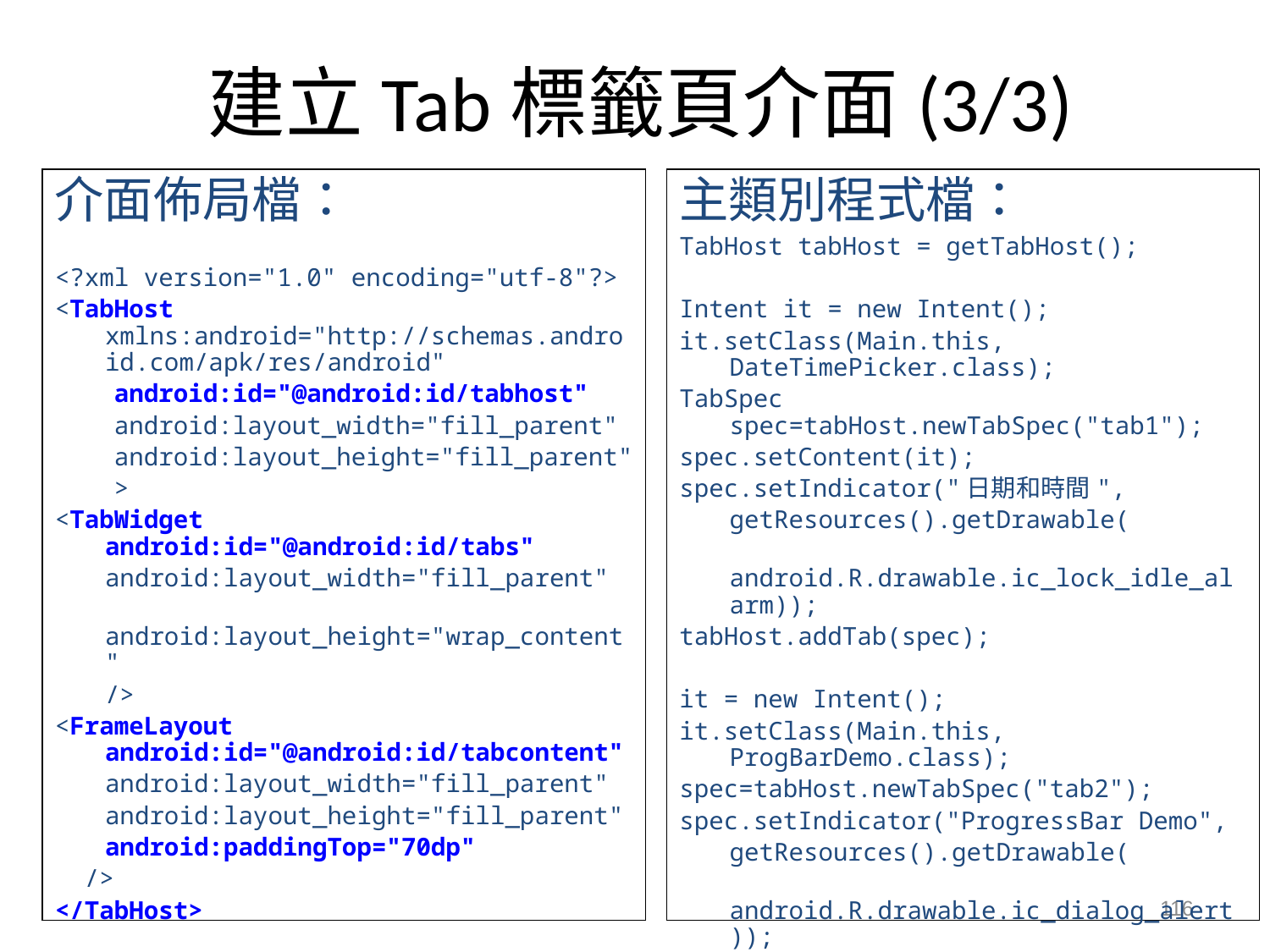

# 建立Tab標籤頁介面(3/3)
介面佈局檔：

<?xml version="1.0" encoding="utf-8"?>
<TabHost xmlns:android="http://schemas.android.com/apk/res/android"
    android:id="@android:id/tabhost"
    android:layout_width="fill_parent"
    android:layout_height="fill_parent"
    >
<TabWidget android:id="@android:id/tabs"
	android:layout_width="fill_parent"
	android:layout_height="wrap_content"
	/>
<FrameLayout android:id="@android:id/tabcontent"
	android:layout_width="fill_parent"
	android:layout_height="fill_parent"
	android:paddingTop="70dp"
  />
</TabHost>

主類別程式檔：
TabHost tabHost = getTabHost();

Intent it = new Intent();
it.setClass(Main.this, DateTimePicker.class);
TabSpec spec=tabHost.newTabSpec("tab1");
spec.setContent(it);
spec.setIndicator("日期和時間",
	getResources().getDrawable(
	android.R.drawable.ic_lock_idle_alarm));
tabHost.addTab(spec);

it = new Intent();
it.setClass(Main.this, ProgBarDemo.class);
spec=tabHost.newTabSpec("tab2");
spec.setIndicator("ProgressBar Demo",
	getResources().getDrawable(
	android.R.drawable.ic_dialog_alert));
spec.setContent(it);
tabHost.addTab(spec);

tabHost.setCurrentTab(0);
116